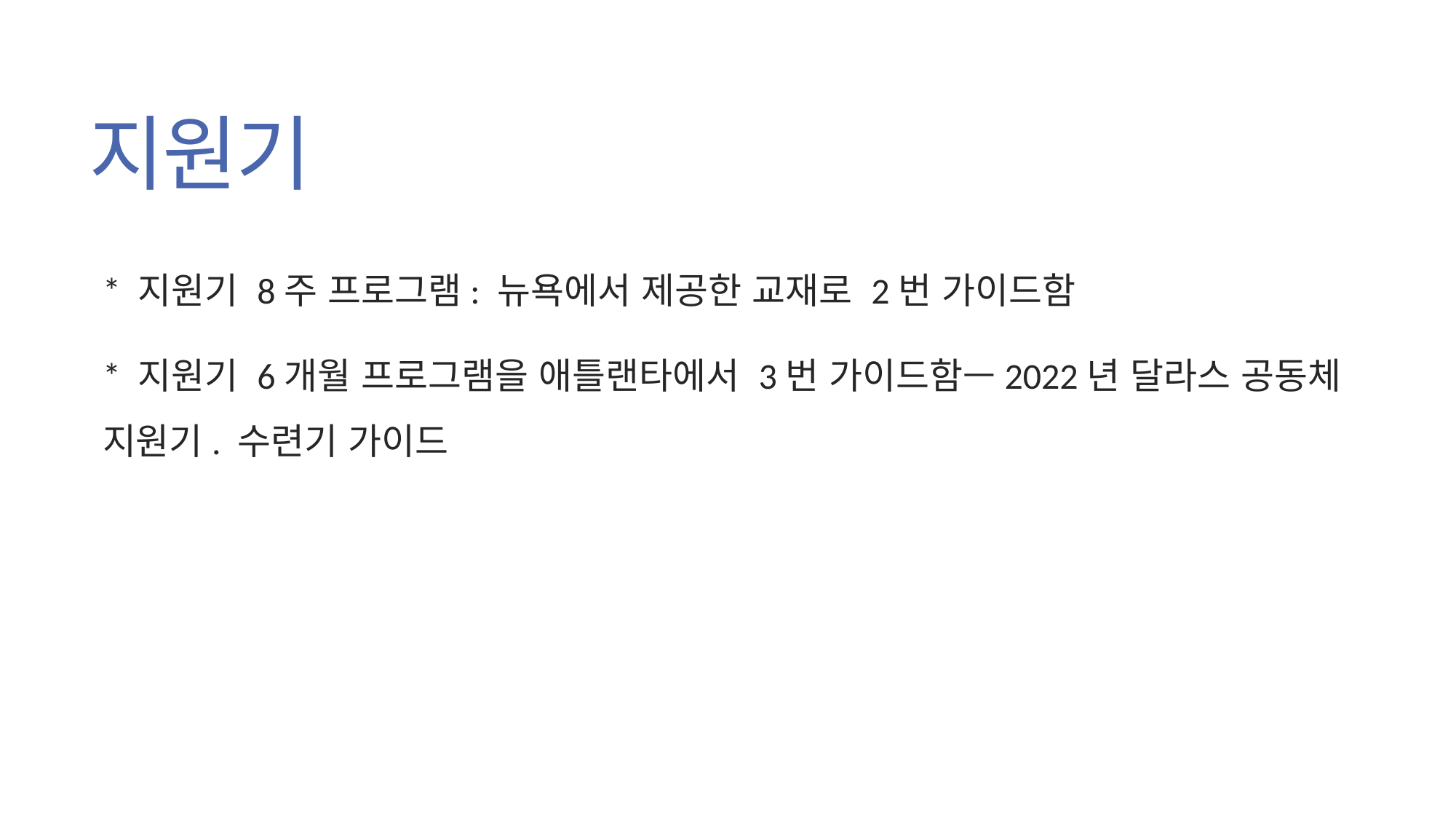

# 지원기
* 지원기 8주 프로그램: 뉴욕에서 제공한 교재로 2번 가이드함
* 지원기 6개월 프로그램을 애틀랜타에서 3번 가이드함—2022년 달라스 공동체 지원기. 수련기 가이드